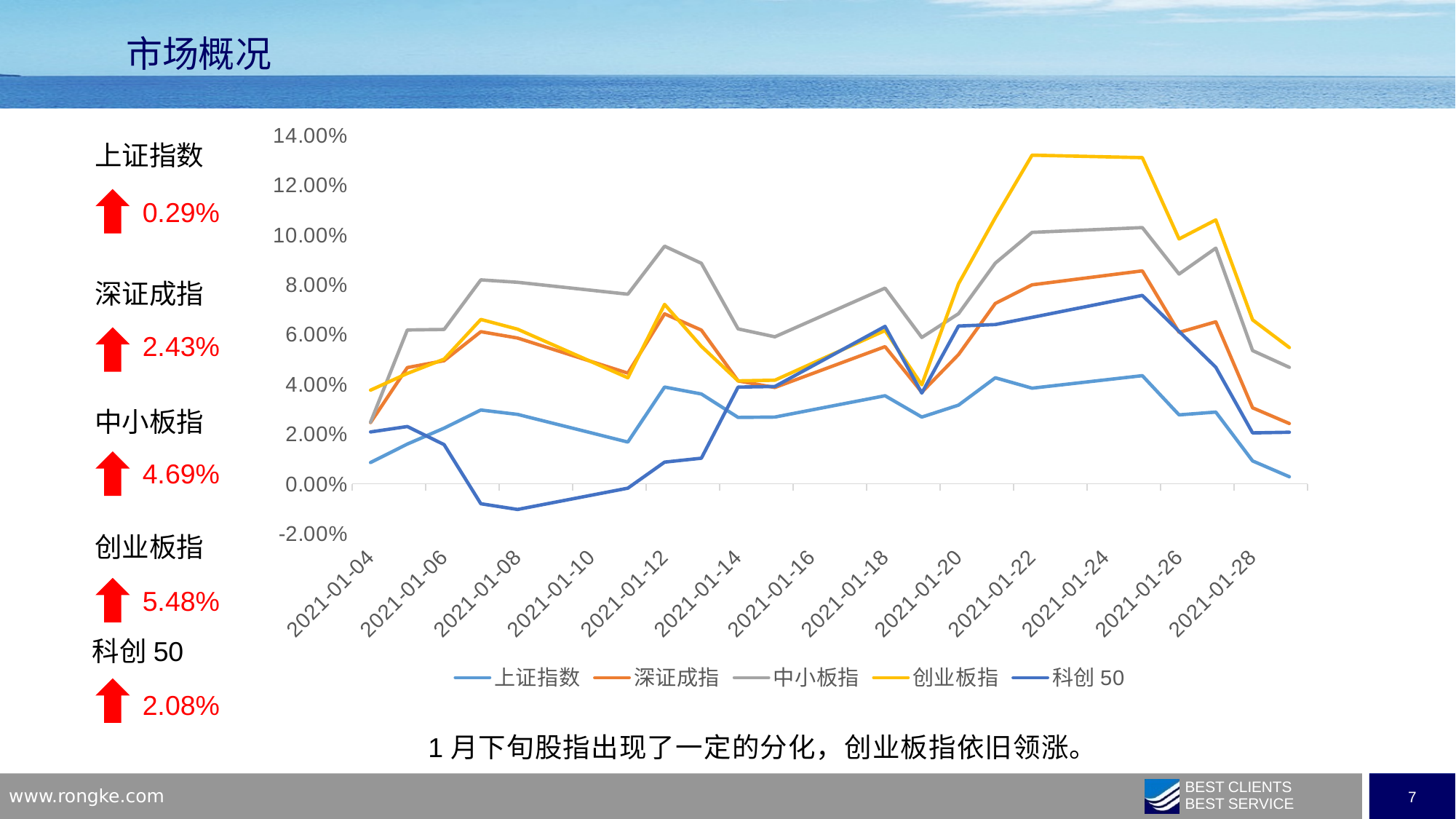

市场概况

### Chart

| Category | 上证指数 | 深证成指 | 中小板指 | 创业板指 | 科创50 |
|---|---|---|---|---|---|
| 44200 | 0.008605961303449927 | 0.02465573982021807 | 0.02482646876301553 | 0.03770914873404574 | 0.020887890774853535 |
| 44201 | 0.016011025175915794 | 0.04677637473260421 | 0.06188361910486062 | 0.044406378504783905 | 0.023066886274726084 |
| 44202 | 0.022403065783916265 | 0.0495436663280695 | 0.062106422574275344 | 0.050176041766856194 | 0.01578928250647227 |
| 44203 | 0.02969572187920355 | 0.0612079117314932 | 0.08202331573824662 | 0.06612432647846389 | -0.007957561776252509 |
| 44204 | 0.02794038690791467 | 0.05864325742408627 | 0.08105931122225152 | 0.06220750378178708 | -0.010256440075254725 |
| 44207 | 0.01682330381371888 | 0.044551939330687684 | 0.07627240482071418 | 0.04268157812256468 | -0.0017026946781800723 |
| 44208 | 0.03894814307333294 | 0.0683691907511319 | 0.09556795843683896 | 0.07217626474151939 | 0.008754602925197696 |
| 44209 | 0.036158938723163336 | 0.06183154503721022 | 0.08868535633704688 | 0.05530257112306858 | 0.010328154396410882 |
| 44210 | 0.02673004538089696 | 0.04142480985279273 | 0.062319839110479114 | 0.04143981084844217 | 0.03893649743522598 |
| 44211 | 0.02686629374196481 | 0.03876944110005809 | 0.05914043454481521 | 0.04169848707948809 | 0.03916334153417811 |
| 44214 | 0.03545981647990715 | 0.05518669636828211 | 0.07870733967555488 | 0.061675081819463795 | 0.06333128312210978 |
| 44215 | 0.026867330289090496 | 0.03685394757311822 | 0.05889083221920255 | 0.039858929250314645 | 0.03653431892787151 |
| 44216 | 0.03167880928837219 | 0.052013736296846025 | 0.06844206819072673 | 0.08046361334318952 | 0.0634771524920692 |
| 44217 | 0.04266969277002319 | 0.0725546116578657 | 0.08875627168403843 | 0.10702537740922802 | 0.06407448469060761 |
| 44218 | 0.03849053631034649 | 0.0800271268463677 | 0.10111166537552707 | 0.13214684112091057 | 0.06696229621359873 |
| 44221 | 0.04352599586768968 | 0.08565661917054479 | 0.10303637431380985 | 0.1311362743671205 | 0.07578301414358601 |
| 44222 | 0.02774482501688058 | 0.060932603375630556 | 0.08437208147962805 | 0.09847395857195496 | 0.06132242069645155 |
| 44223 | 0.02887126381267424 | 0.06517729584460819 | 0.09476586804224363 | 0.10611834183040747 | 0.0469087035773601 |
| 44224 | 0.00924444553985726 | 0.03058059484019382 | 0.05359486279127057 | 0.0659440993011966 | 0.02050211223442 |
| 44225 | 0.002879268778195554 | 0.024277457749886988 | 0.046877778724735863 | 0.05481947058991499 | 0.02077102299222866 |
上证指数

0.29%
深证成指
2.43%

中小板指
4.69%

创业板指

5.48%
科创50

2.08%
1月下旬股指出现了一定的分化，创业板指依旧领涨。